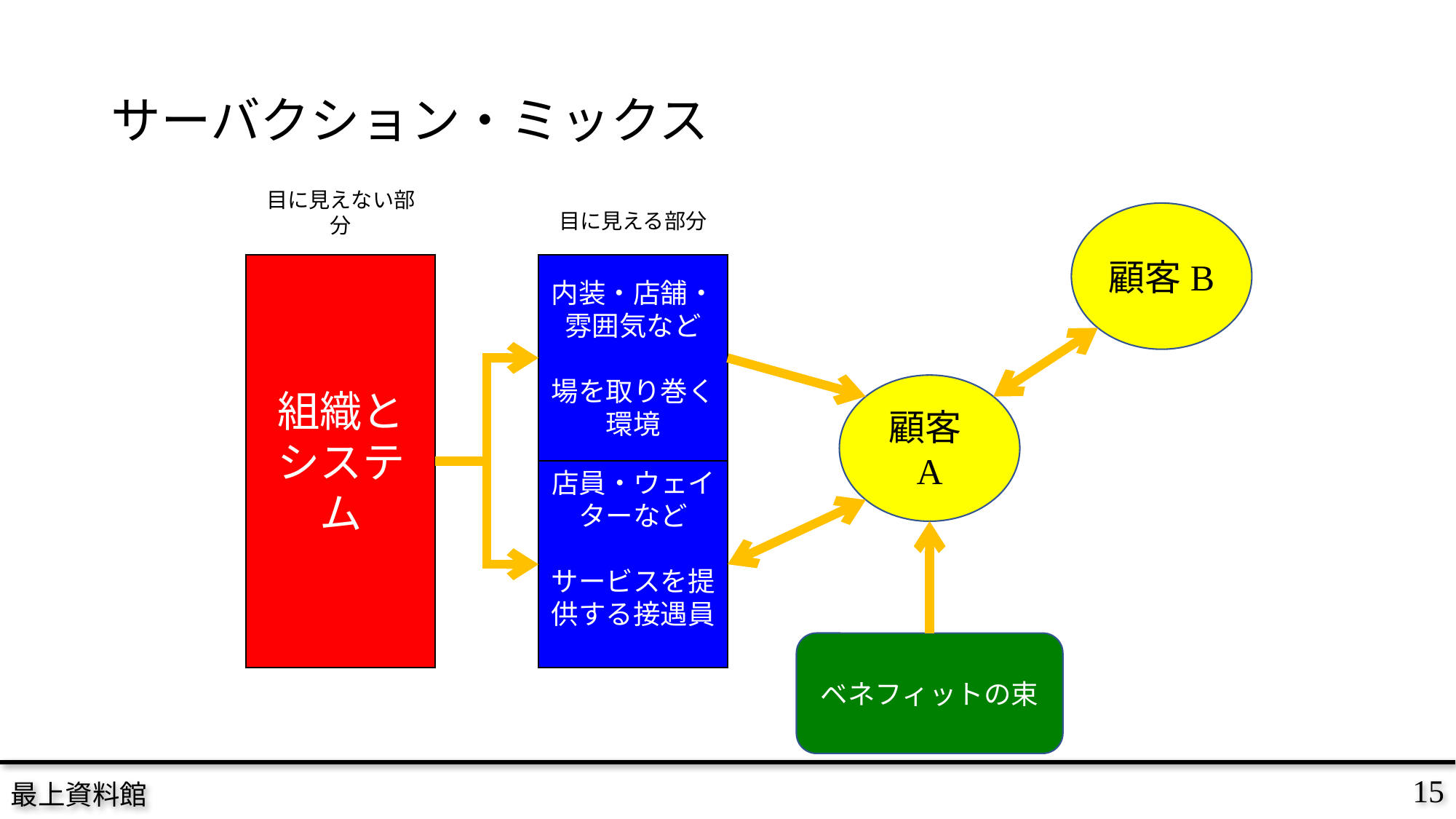

# サーバクション・ミックス
目に見えない部分
目に見える部分
顧客B
組織と
システム
内装・店舗・雰囲気など

場を取り巻く環境
顧客A
店員・ウェイターなど

サービスを提供する接遇員

ベネフィットの束